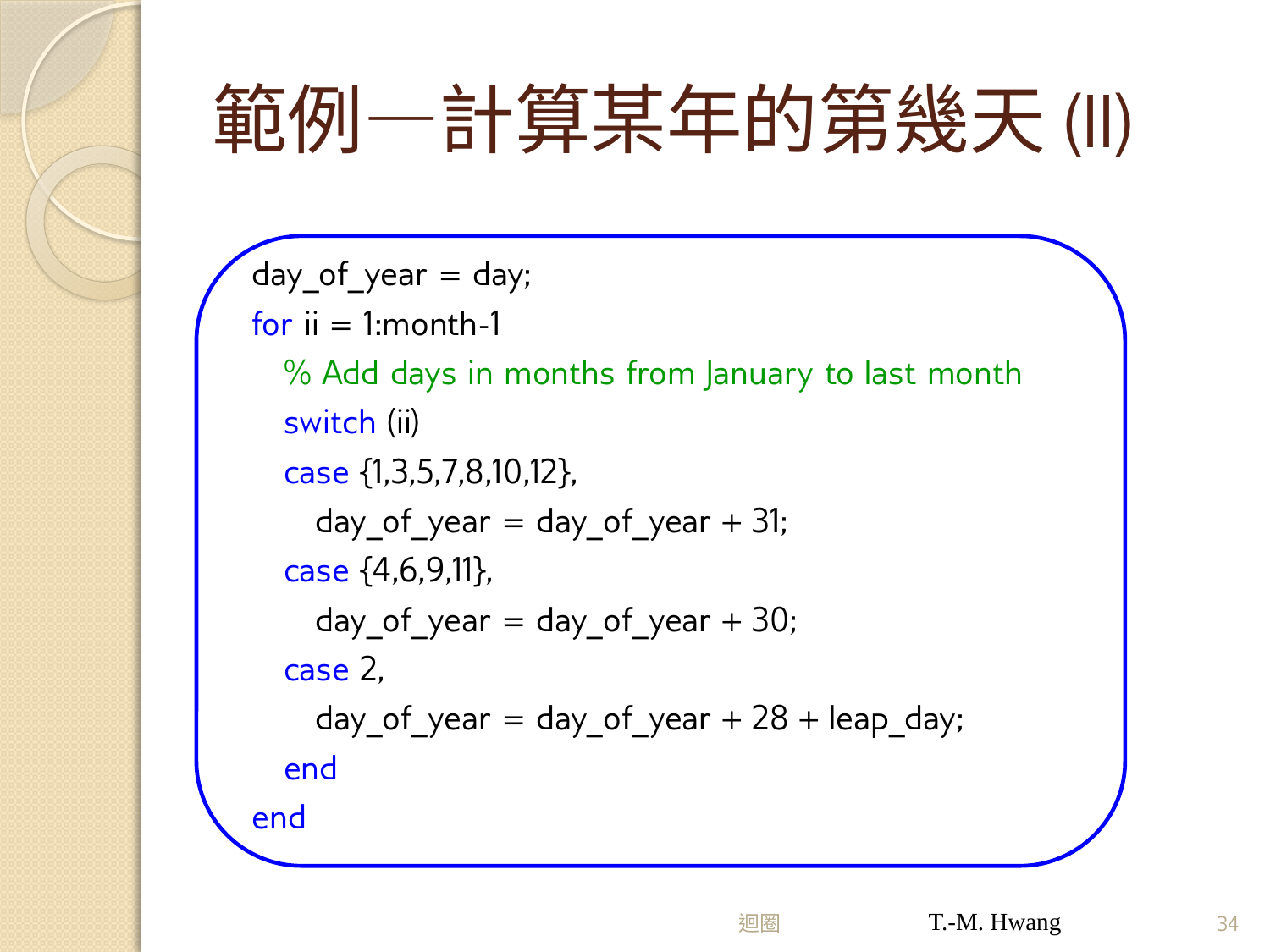

# 範例—計算某年的第幾天(II)

day_of_year = day;
for ii = 1:month-1
   % Add days in months from January to last month
   switch (ii)
   case {1,3,5,7,8,10,12},
      day_of_year = day_of_year + 31;
   case {4,6,9,11},
      day_of_year = day_of_year + 30;
   case 2,
      day_of_year = day_of_year + 28 + leap_day;
   end
end

迴圈
T.-M. Hwang
34